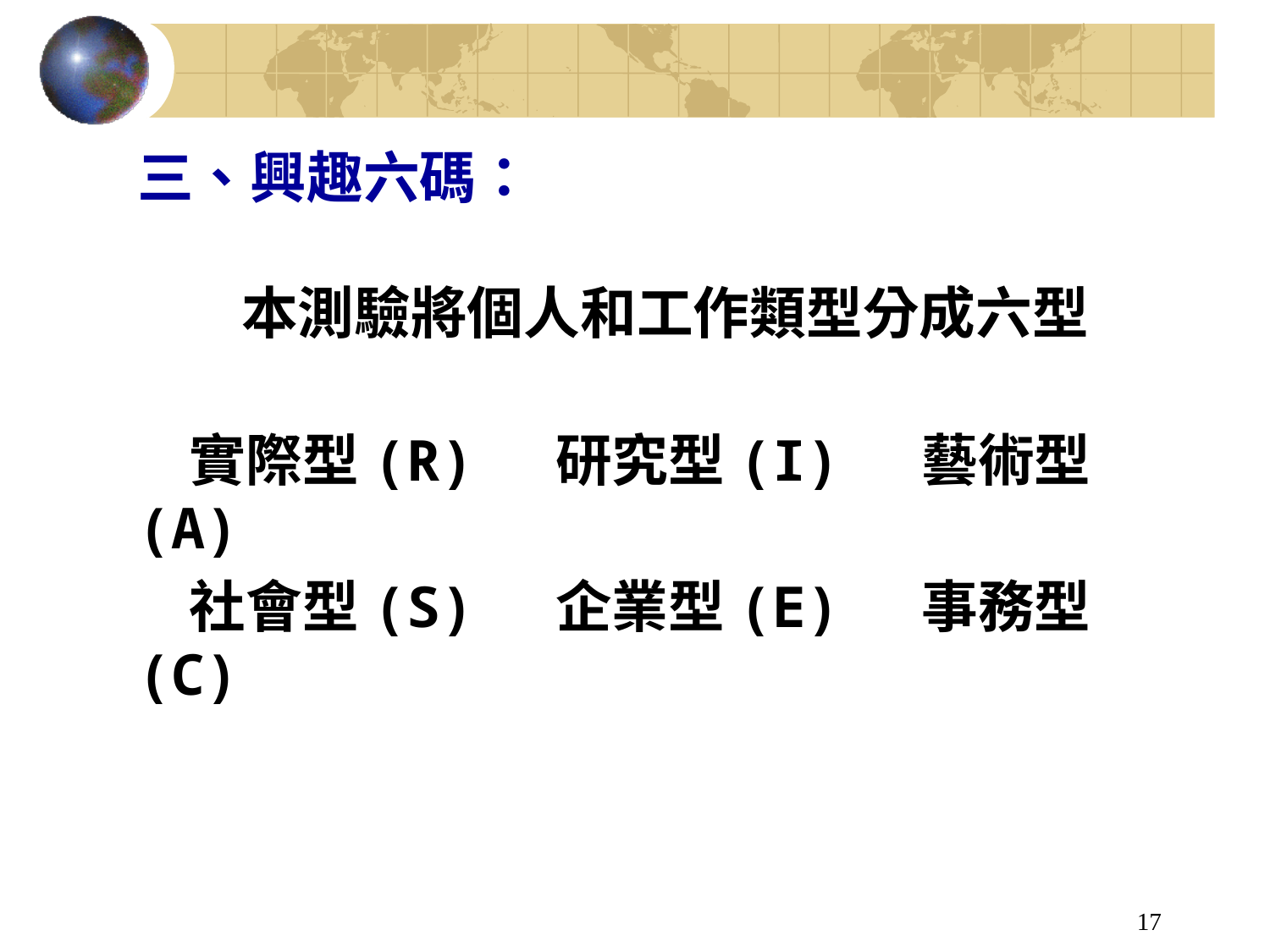

三、興趣六碼：

       本測驗將個人和工作類型分成六型

   實際型(R)  研究型(I)  藝術型(A)
   社會型(S)  企業型(E)  事務型(C)

17